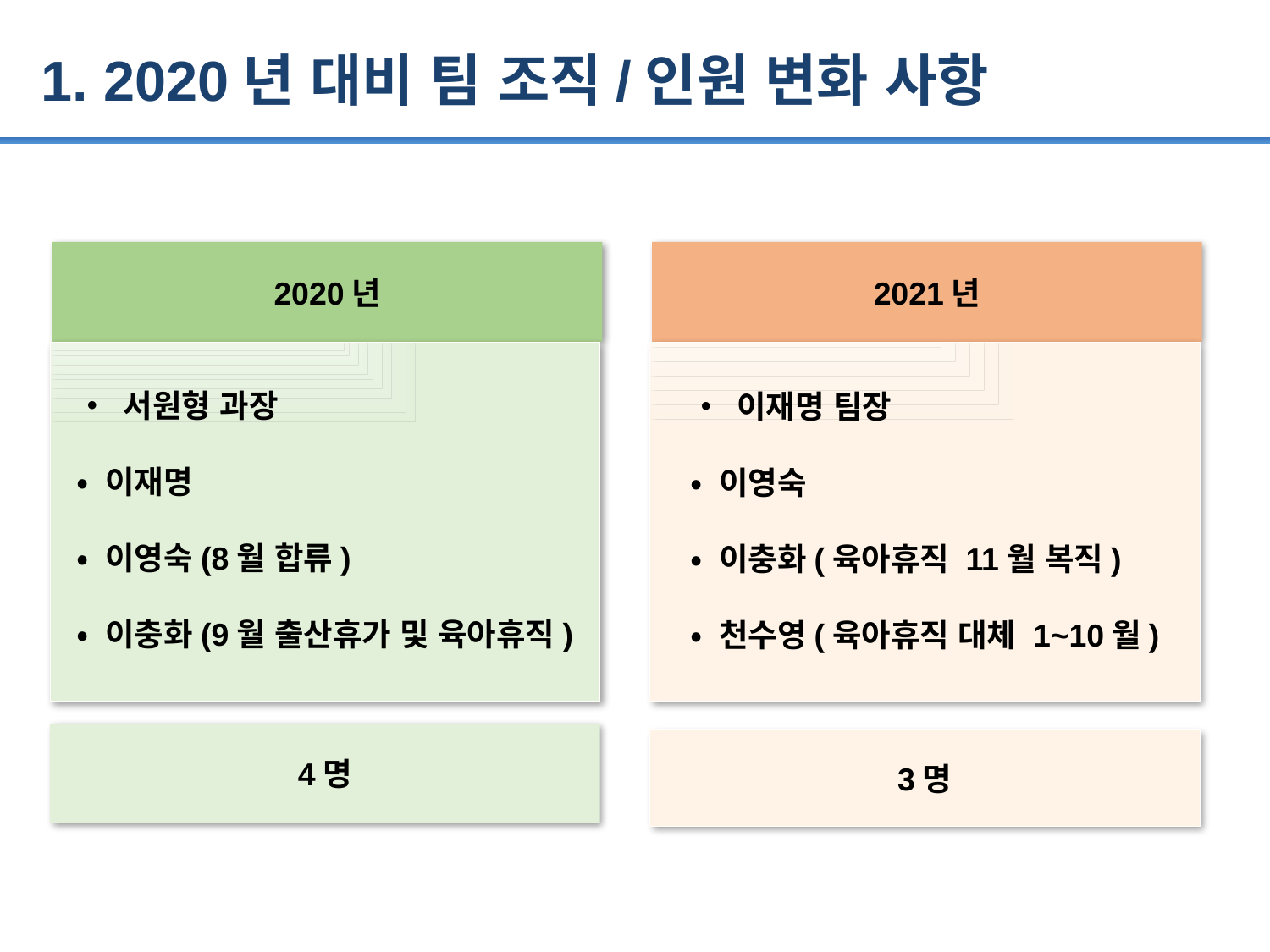

1. 2020년 대비 팀 조직/인원 변화 사항
2020년
2021년
• 서원형 과장
• 이재명
• 이영숙(8월 합류)
• 이충화(9월 출산휴가 및 육아휴직)
• 이재명 팀장
• 이영숙
• 이충화(육아휴직 11월 복직)
• 천수영(육아휴직 대체 1~10월)

4명
3명